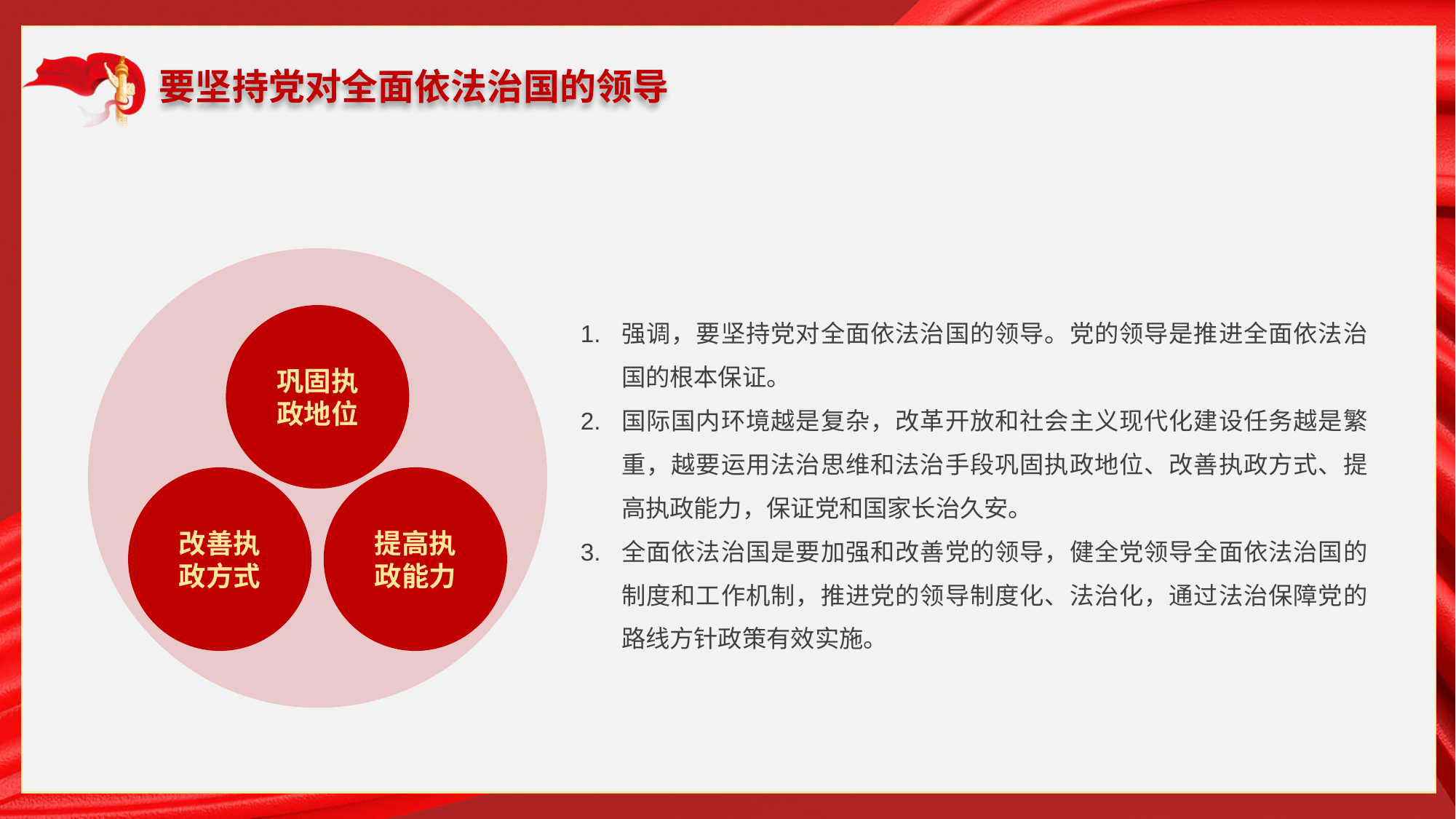

要坚持党对全面依法治国的领导

强调，要坚持党对全面依法治国的领导。党的领导是推进全面依法治国的根本保证。
国际国内环境越是复杂，改革开放和社会主义现代化建设任务越是繁重，越要运用法治思维和法治手段巩固执政地位、改善执政方式、提高执政能力，保证党和国家长治久安。
全面依法治国是要加强和改善党的领导，健全党领导全面依法治国的制度和工作机制，推进党的领导制度化、法治化，通过法治保障党的路线方针政策有效实施。
巩固执政地位
改善执政方式
提高执政能力